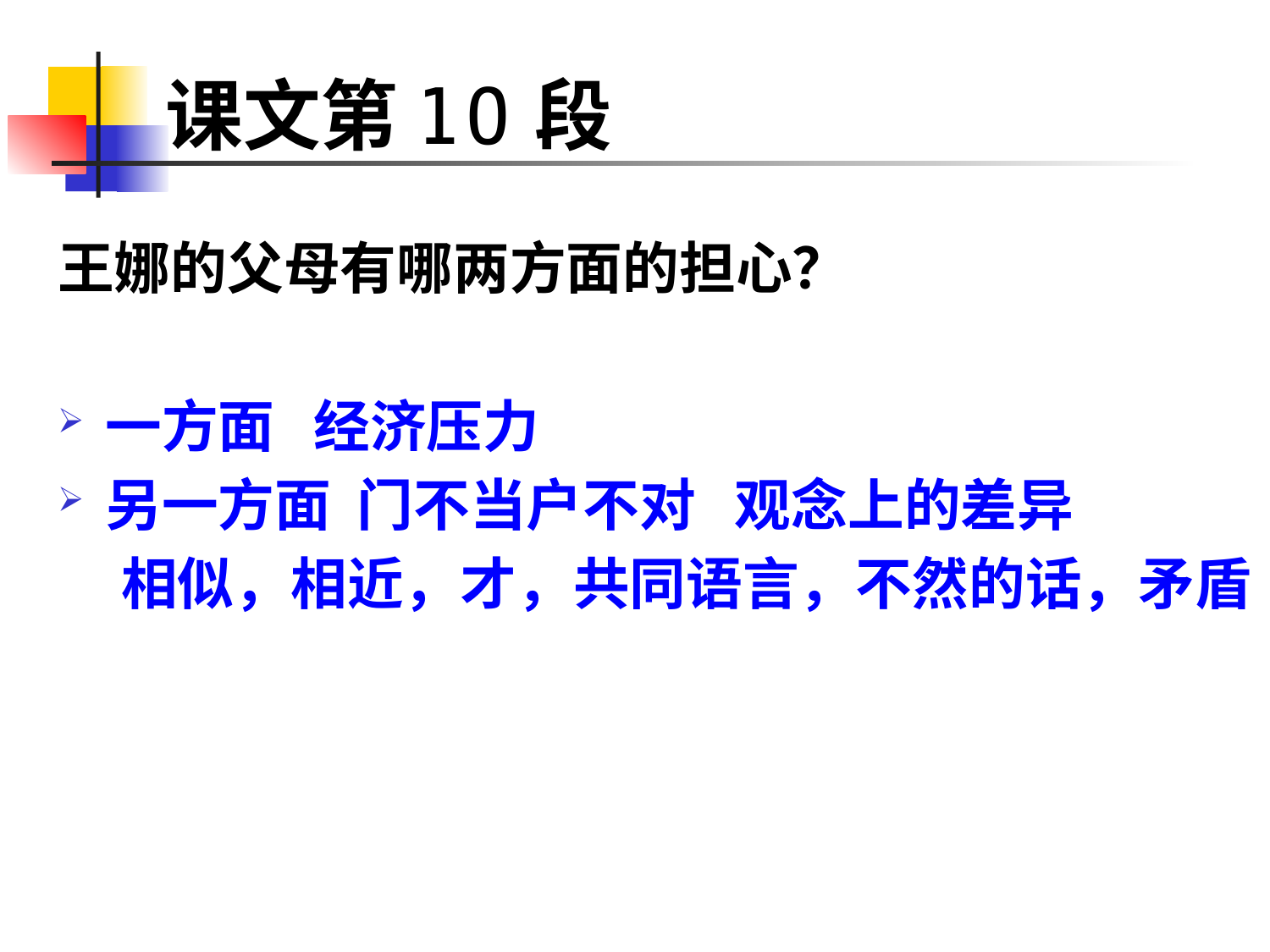

# 课文第10段
王娜的父母有哪两方面的担心？

一方面   经济压力
另一方面  门不当户不对   观念上的差异
相似，相近，才，共同语言，不然的话，矛盾